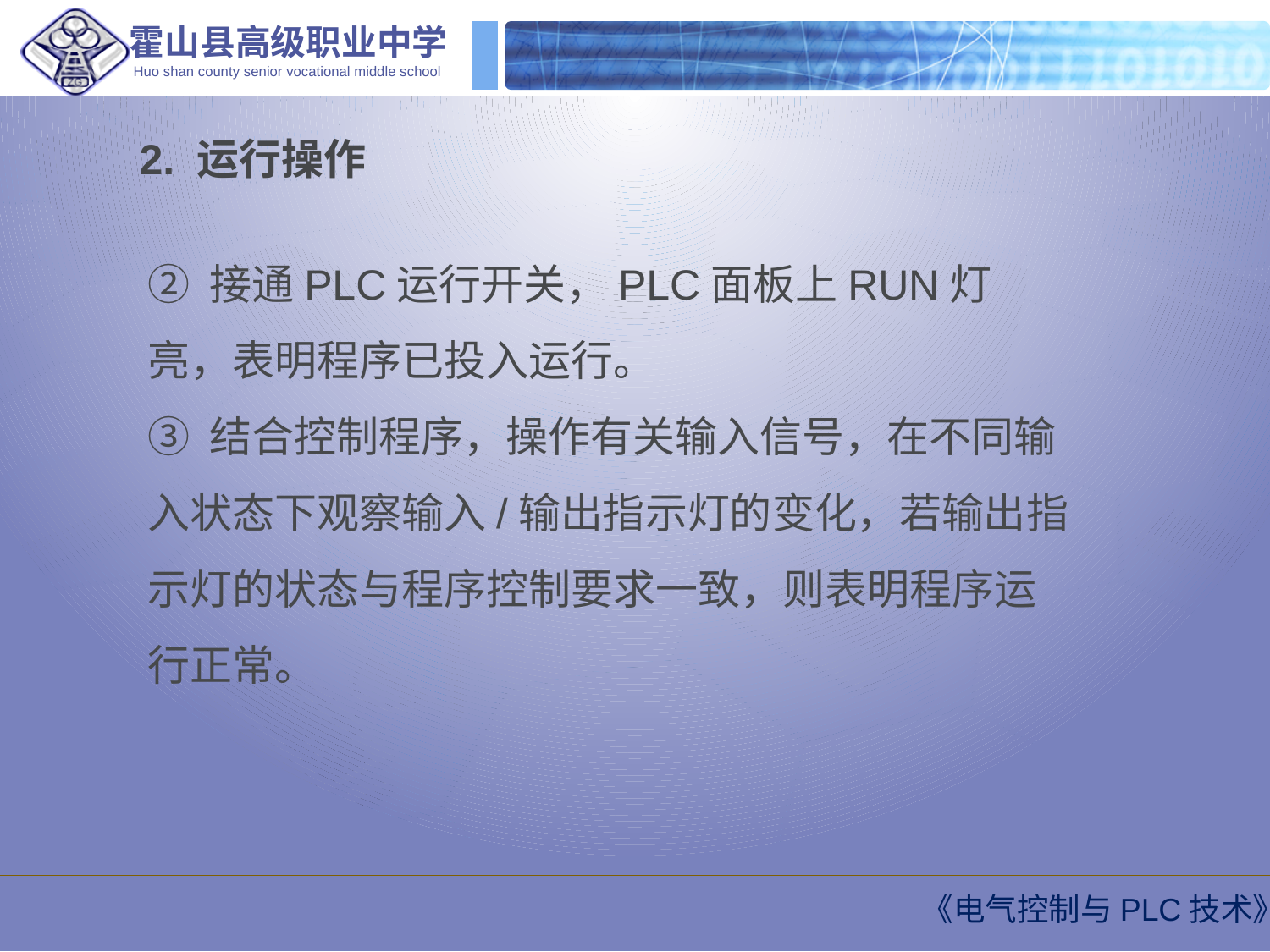

2. 运行操作
② 接通PLC运行开关，PLC面板上RUN灯亮，表明程序已投入运行。
③ 结合控制程序，操作有关输入信号，在不同输入状态下观察输入/输出指示灯的变化，若输出指示灯的状态与程序控制要求一致，则表明程序运行正常。